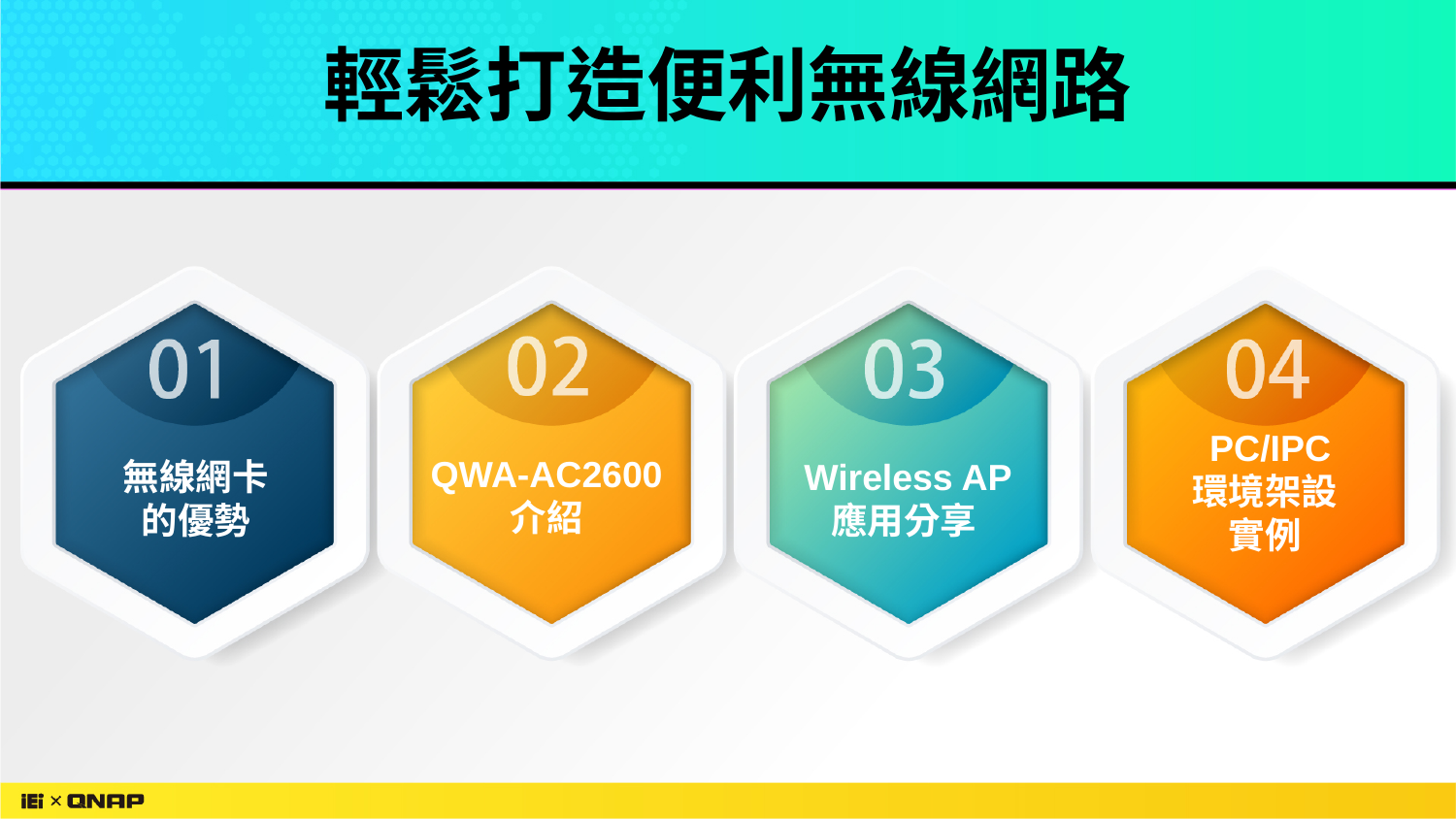

輕鬆打造便利無線網路
無線網卡
的優勢
QWA-AC2600
介紹
 PC/IPC
環境架設
實例
Wireless AP 應用分享